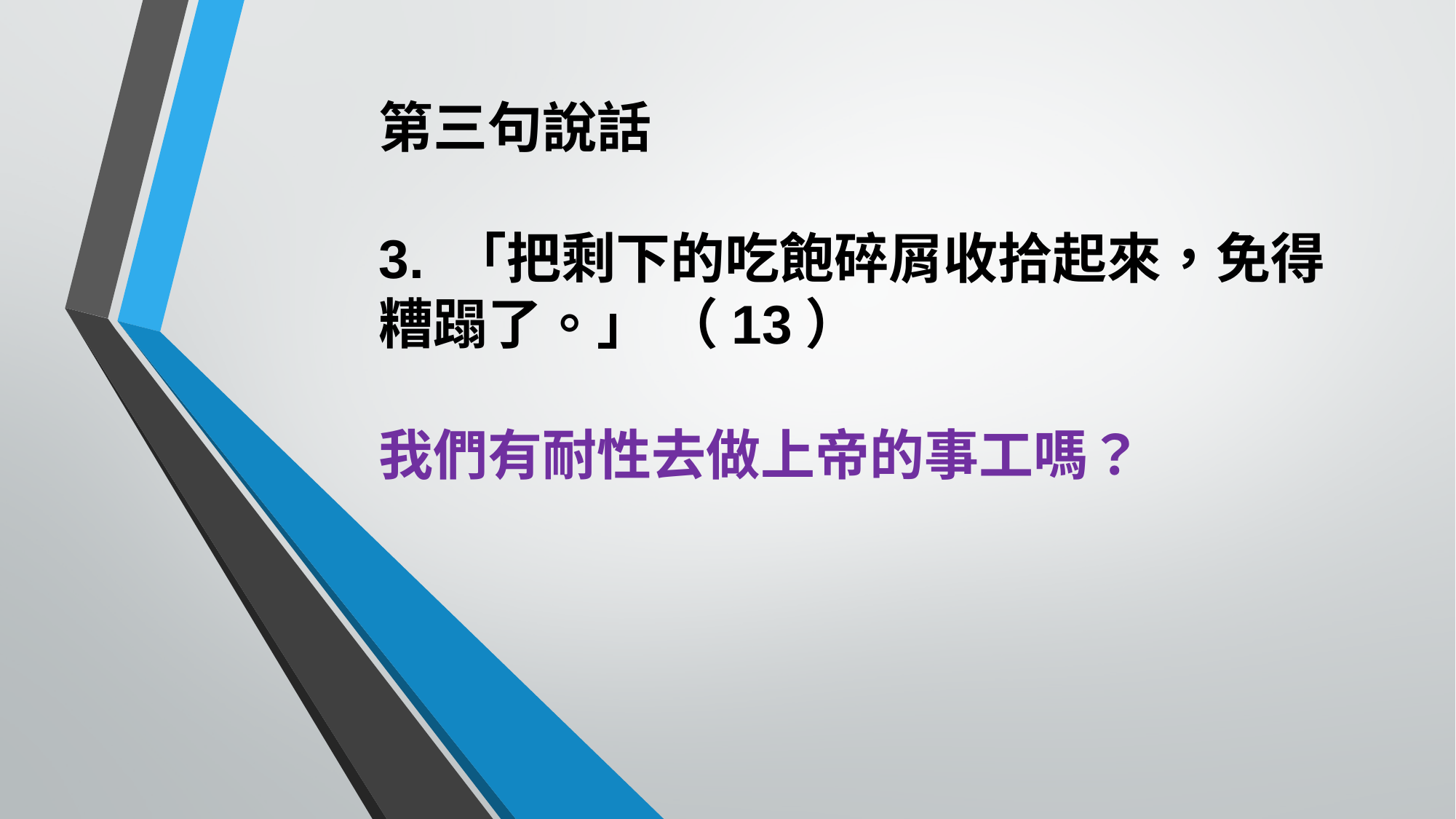

# 第三句說話 3. 「把剩下的吃飽碎屑收拾起來，免得糟蹋了。」 （13） 我們有耐性去做上帝的事工嗎？